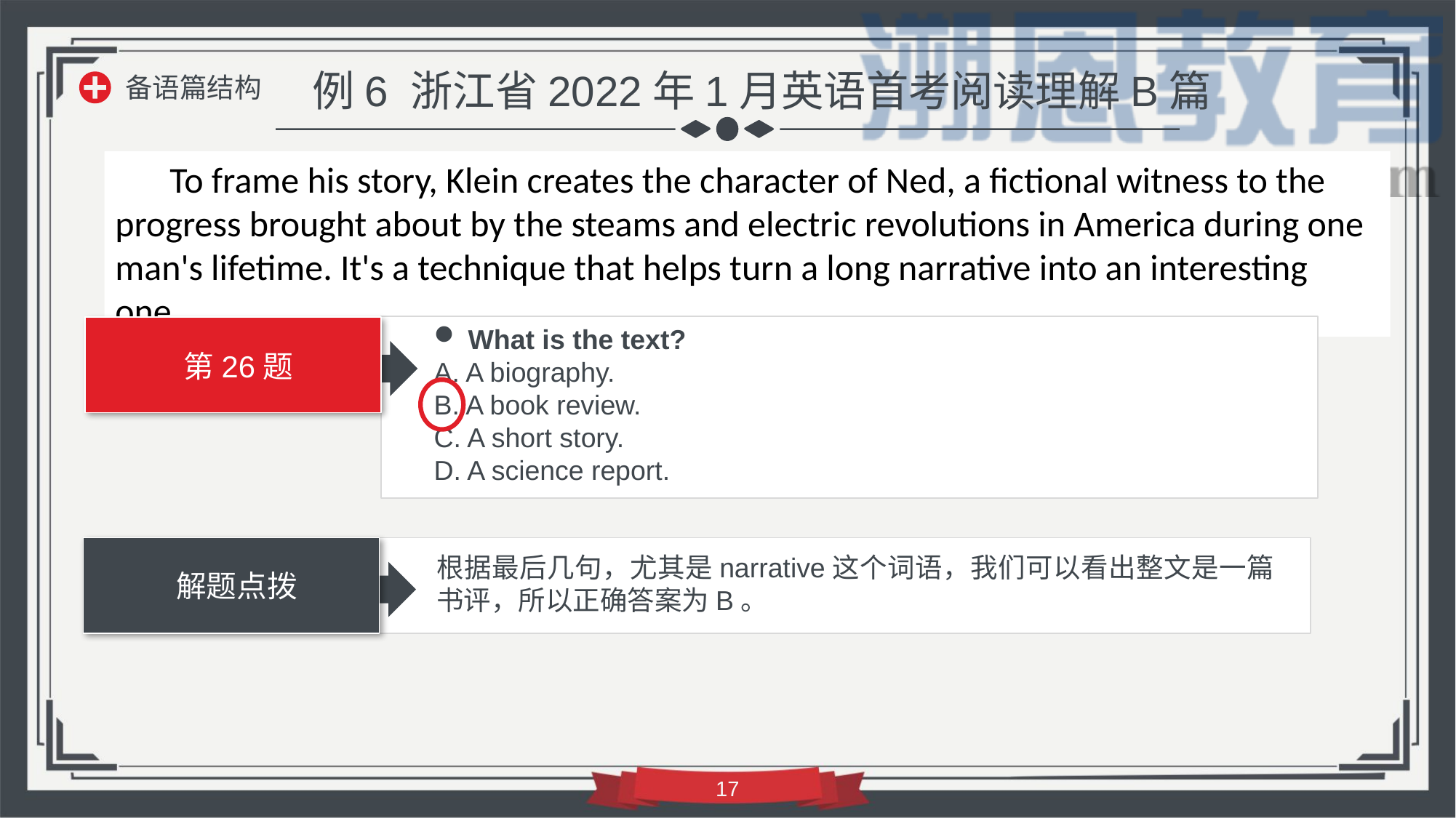

例6 浙江省2022年1月英语首考阅读理解B篇
备语篇结构

To frame his story, Klein creates the character of Ned, a fictional witness to the progress brought about by the steams and electric revolutions in America during one man's lifetime. It's a technique that helps turn a long narrative into an interesting one.

What is the text?
A. A biography.
B. A book review.
C. A short story.
D. A science report.

第26题

根据最后几句，尤其是narrative这个词语，我们可以看出整文是一篇书评，所以正确答案为B。
解题点拨